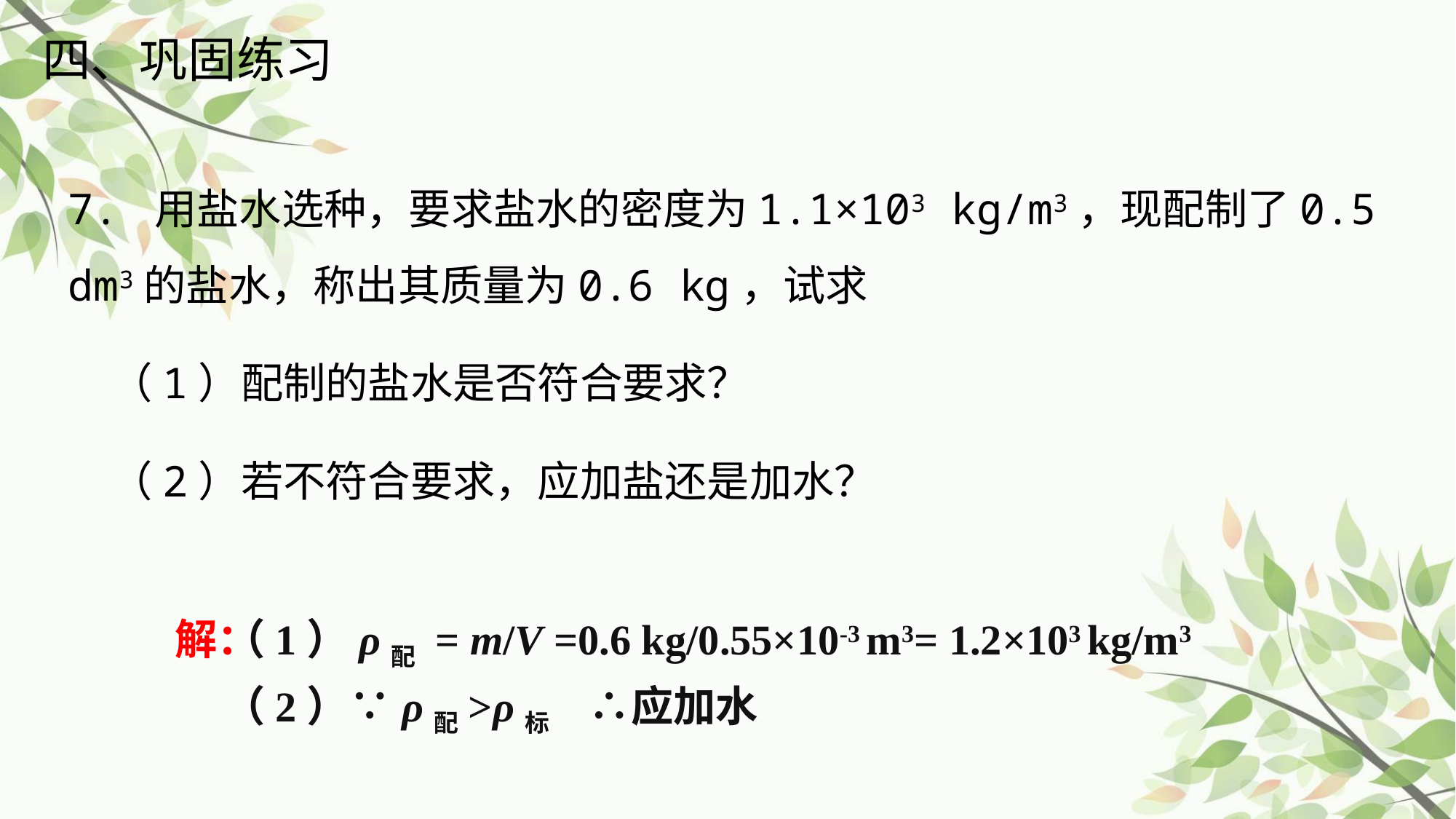

四、巩固练习
7. 用盐水选种，要求盐水的密度为1.1×103 kg/m3，现配制了0.5 dm3的盐水，称出其质量为0.6 kg，试求
　（1）配制的盐水是否符合要求？
　（2）若不符合要求，应加盐还是加水？

解：
（1）ρ配 = m/V =0.6 kg/0.55×10-3 m3= 1.2×103 kg/m3
（2）∵ρ配>ρ标       ∴应加水